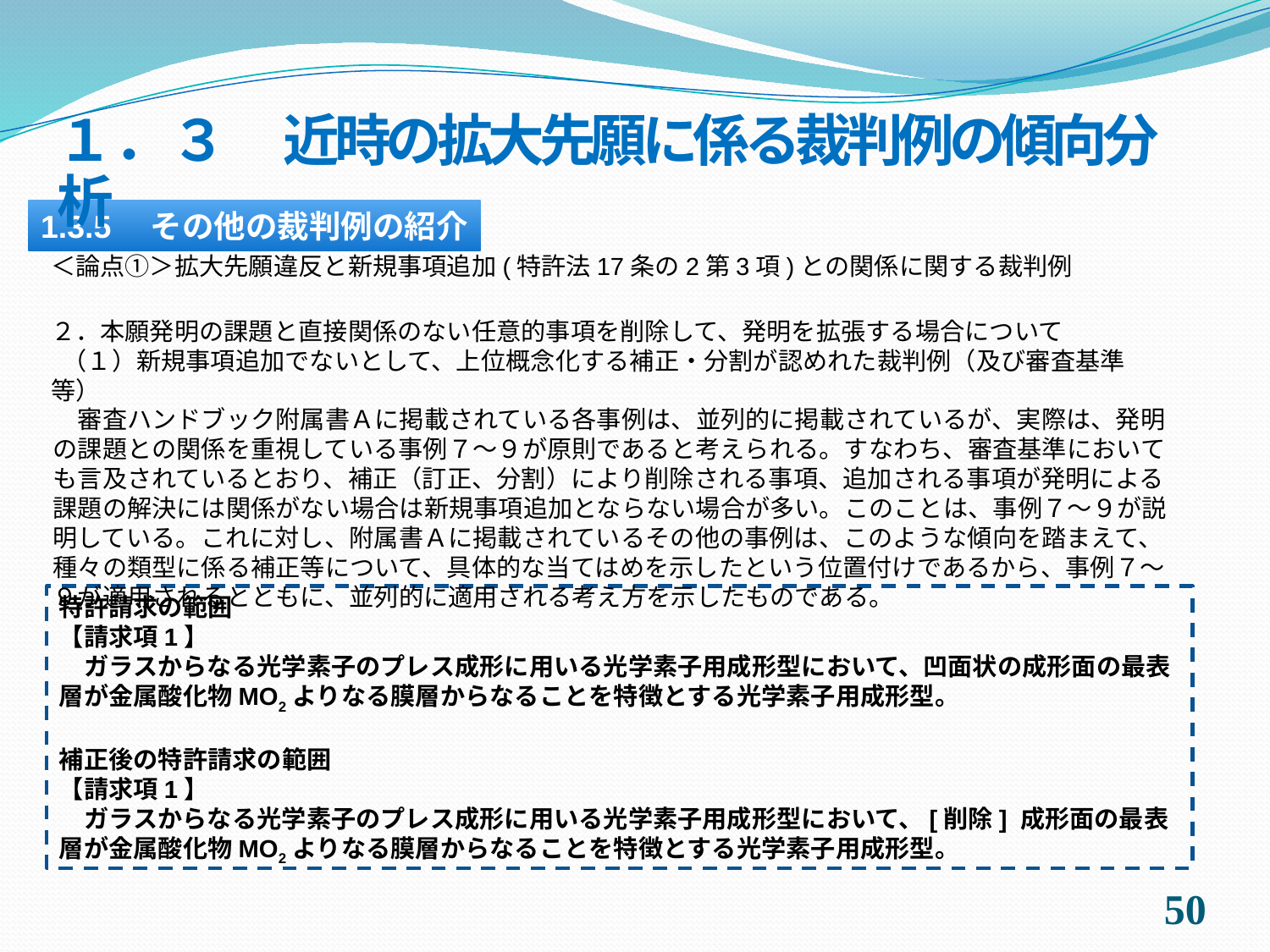

１．３　近時の拡大先願に係る裁判例の傾向分析
1.3.5　その他の裁判例の紹介
＜論点①＞拡大先願違反と新規事項追加(特許法17条の2第3項)との関係に関する裁判例

２．本願発明の課題と直接関係のない任意的事項を削除して、発明を拡張する場合について
 （１）新規事項追加でないとして、上位概念化する補正・分割が認めれた裁判例（及び審査基準等）
　審査ハンドブック附属書Ａに掲載されている各事例は、並列的に掲載されているが、実際は、発明の課題との関係を重視している事例７～９が原則であると考えられる。すなわち、審査基準においても言及されているとおり、補正（訂正、分割）により削除される事項、追加される事項が発明による課題の解決には関係がない場合は新規事項追加とならない場合が多い。このことは、事例７～９が説明している。これに対し、附属書Ａに掲載されているその他の事例は、このような傾向を踏まえて、種々の類型に係る補正等について、具体的な当てはめを示したという位置付けであるから、事例７～９が適用されるとともに、並列的に適用される考え方を示したものである。

特許請求の範囲
【請求項1】
　ガラスからなる光学素子のプレス成形に用いる光学素子用成形型において、凹面状の成形面の最表層が金属酸化物MO2よりなる膜層からなることを特徴とする光学素子用成形型。

補正後の特許請求の範囲
【請求項1】
　ガラスからなる光学素子のプレス成形に用いる光学素子用成形型において、[削除] 成形面の最表層が金属酸化物MO2よりなる膜層からなることを特徴とする光学素子用成形型。
50